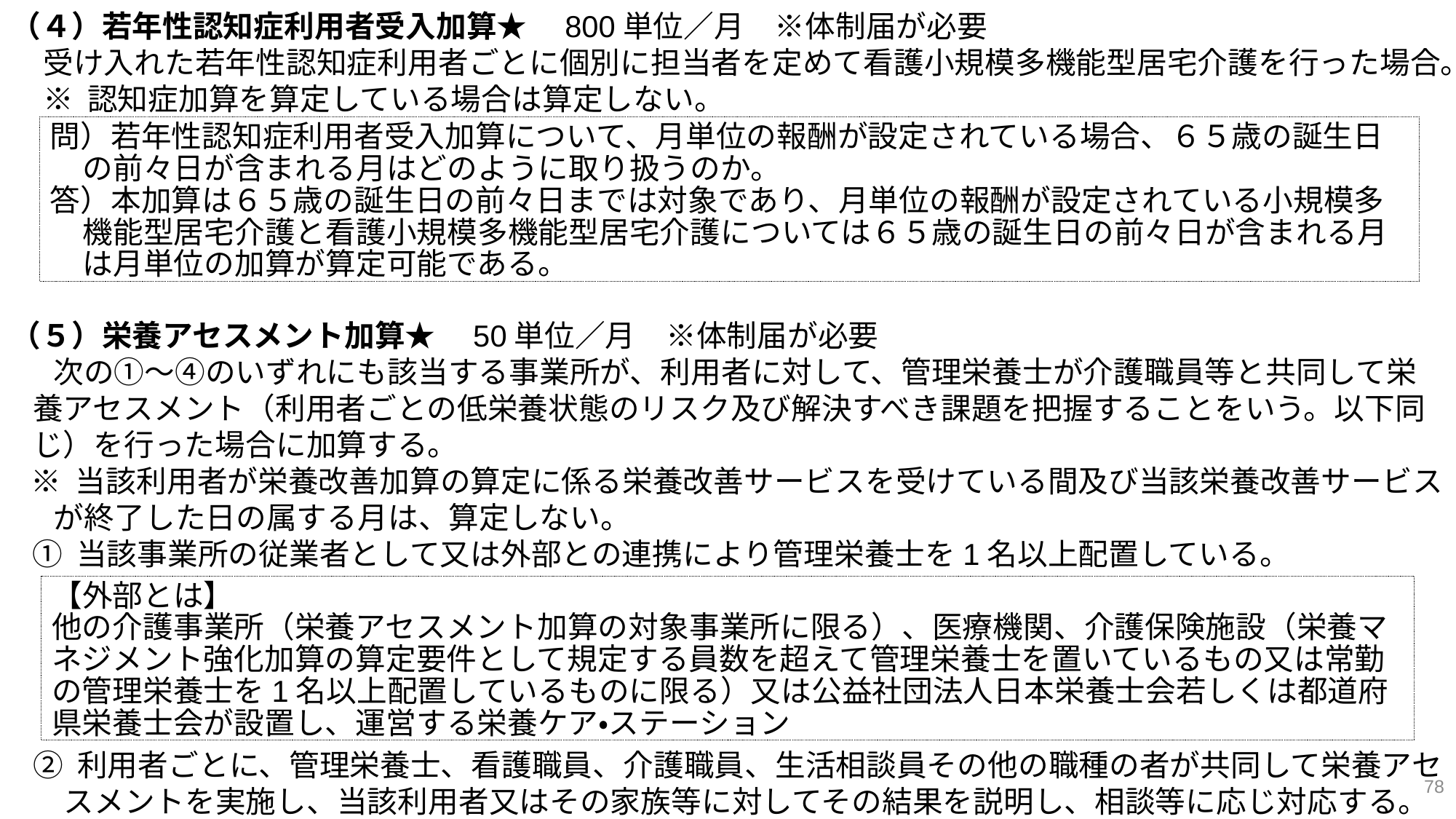

（４）若年性認知症利用者受入加算★　800単位／月　※体制届が必要
受け入れた若年性認知症利用者ごとに個別に担当者を定めて看護小規模多機能型居宅介護を行った場合。
※ 認知症加算を算定している場合は算定しない。

（５）栄養アセスメント加算★　50単位／月　※体制届が必要
次の①～④のいずれにも該当する事業所が、利用者に対して、管理栄養士が介護職員等と共同して栄養アセスメント（利用者ごとの低栄養状態のリスク及び解決すべき課題を把握することをいう。以下同じ）を行った場合に加算する。
※ 当該利用者が栄養改善加算の算定に係る栄養改善サービスを受けている間及び当該栄養改善サービスが終了した日の属する月は、算定しない。
① 当該事業所の従業者として又は外部との連携により管理栄養士を1名以上配置している。

② 利用者ごとに、管理栄養士、看護職員、介護職員、生活相談員その他の職種の者が共同して栄養アセスメントを実施し、当該利用者又はその家族等に対してその結果を説明し、相談等に応じ対応する。
問）若年性認知症利用者受入加算について、月単位の報酬が設定されている場合、６５歳の誕生日の前々日が含まれる月はどのように取り扱うのか。
答）本加算は６５歳の誕生日の前々日までは対象であり、月単位の報酬が設定されている小規模多機能型居宅介護と看護小規模多機能型居宅介護については６５歳の誕生日の前々日が含まれる月は月単位の加算が算定可能である。
【外部とは】
他の介護事業所（栄養アセスメント加算の対象事業所に限る）、医療機関、介護保険施設（栄養マネジメント強化加算の算定要件として規定する員数を超えて管理栄養士を置いているもの又は常勤の管理栄養士を1名以上配置しているものに限る）又は公益社団法人日本栄養士会若しくは都道府県栄養士会が設置し、運営する栄養ケア・ステーション
78